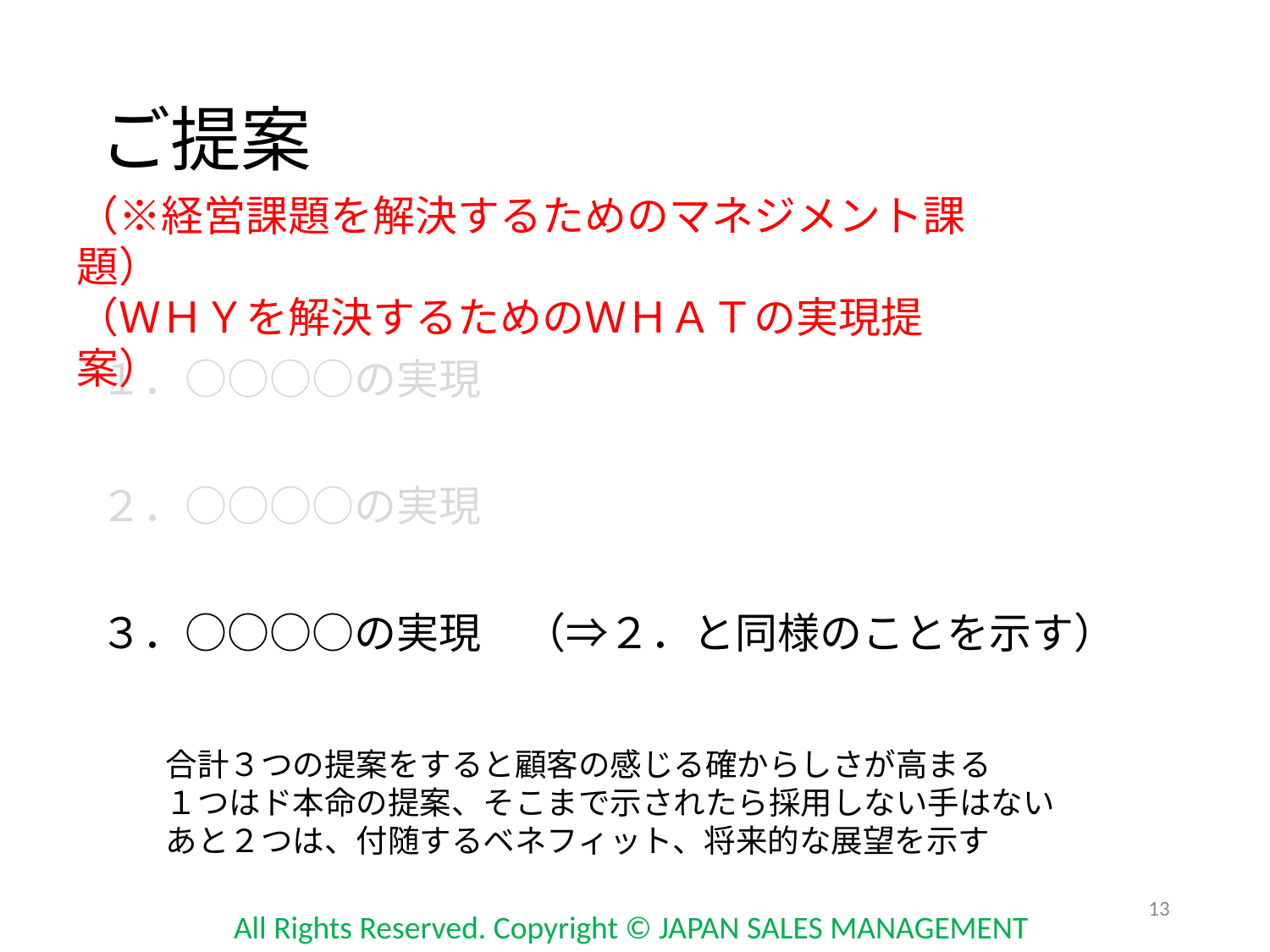

# ご提案
（※経営課題を解決するためのマネジメント課題）
（ＷＨＹを解決するためのＷＨＡＴの実現提案）
１．○○○○の実現

２．○○○○の実現

３．○○○○の実現　（⇒２．と同様のことを示す）

合計３つの提案をすると顧客の感じる確からしさが高まる
１つはド本命の提案、そこまで示されたら採用しない手はない
あと２つは、付随するベネフィット、将来的な展望を示す
13